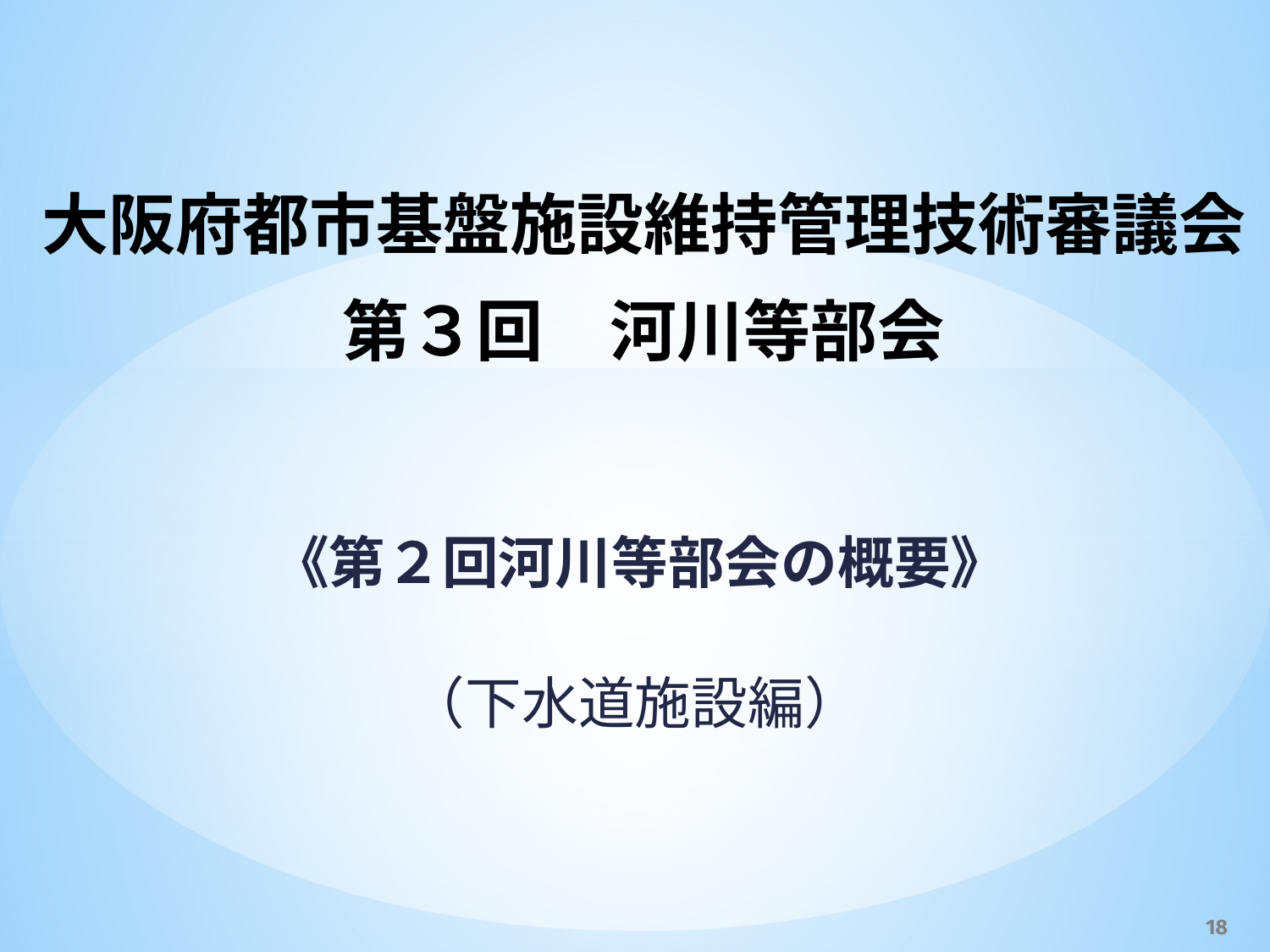

# 大阪府都市基盤施設維持管理技術審議会 第３回　河川等部会
《第２回河川等部会の概要》
（下水道施設編）

18